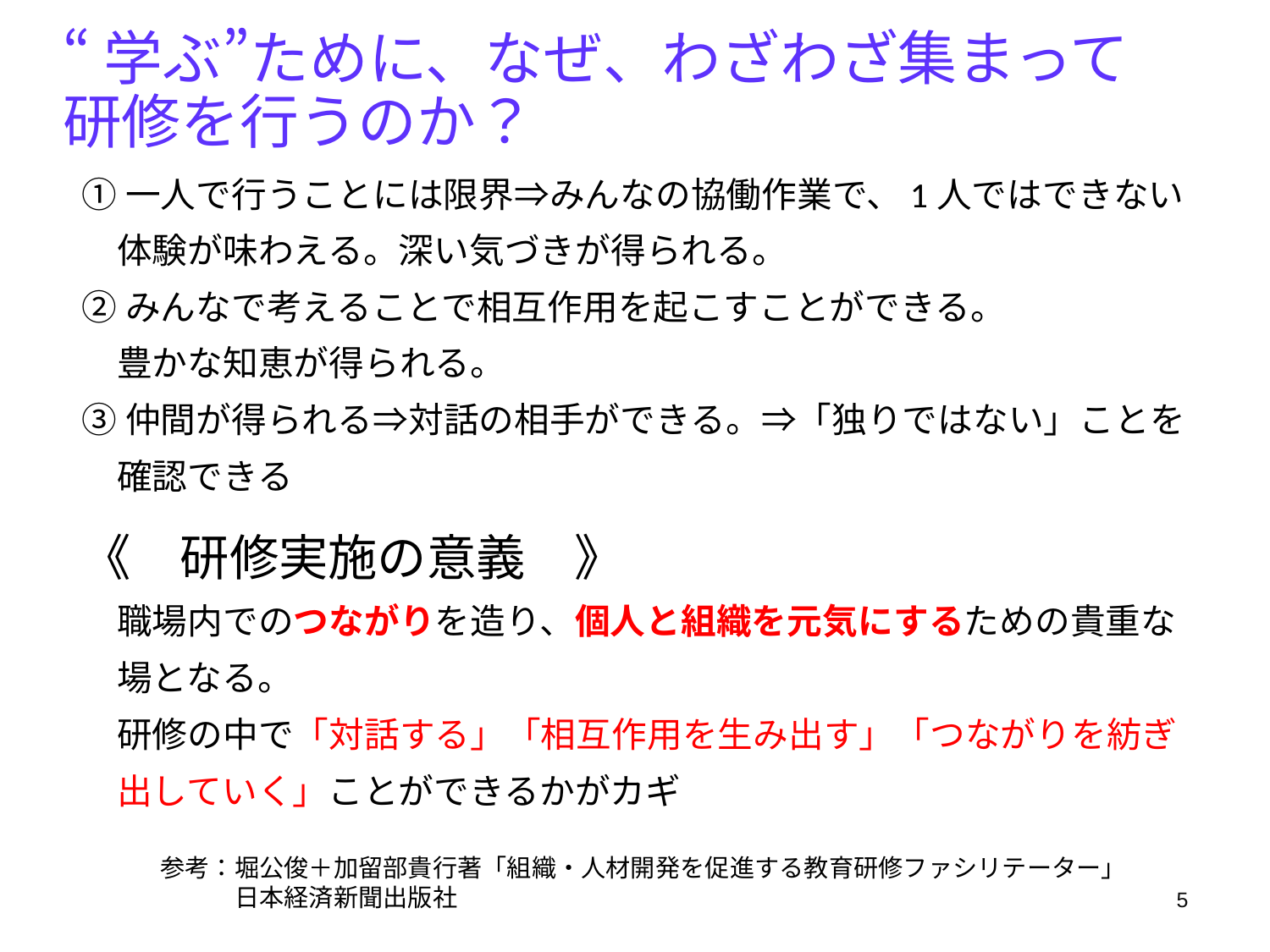

# “学ぶ”ために、なぜ、わざわざ集まって 研修を行うのか？
①一人で行うことには限界⇒みんなの協働作業で、1人ではできない
　体験が味わえる。深い気づきが得られる。
②みんなで考えることで相互作用を起こすことができる。
　豊かな知恵が得られる。
③仲間が得られる⇒対話の相手ができる。⇒「独りではない」ことを
　確認できる
《　研修実施の意義　》
　職場内でのつながりを造り、個人と組織を元気にするための貴重な
　場となる。
　研修の中で「対話する」「相互作用を生み出す」「つながりを紡ぎ
　出していく」ことができるかがカギ

参考：堀公俊＋加留部貴行著「組織・人材開発を促進する教育研修ファシリテーター」
　　　日本経済新聞出版社
5